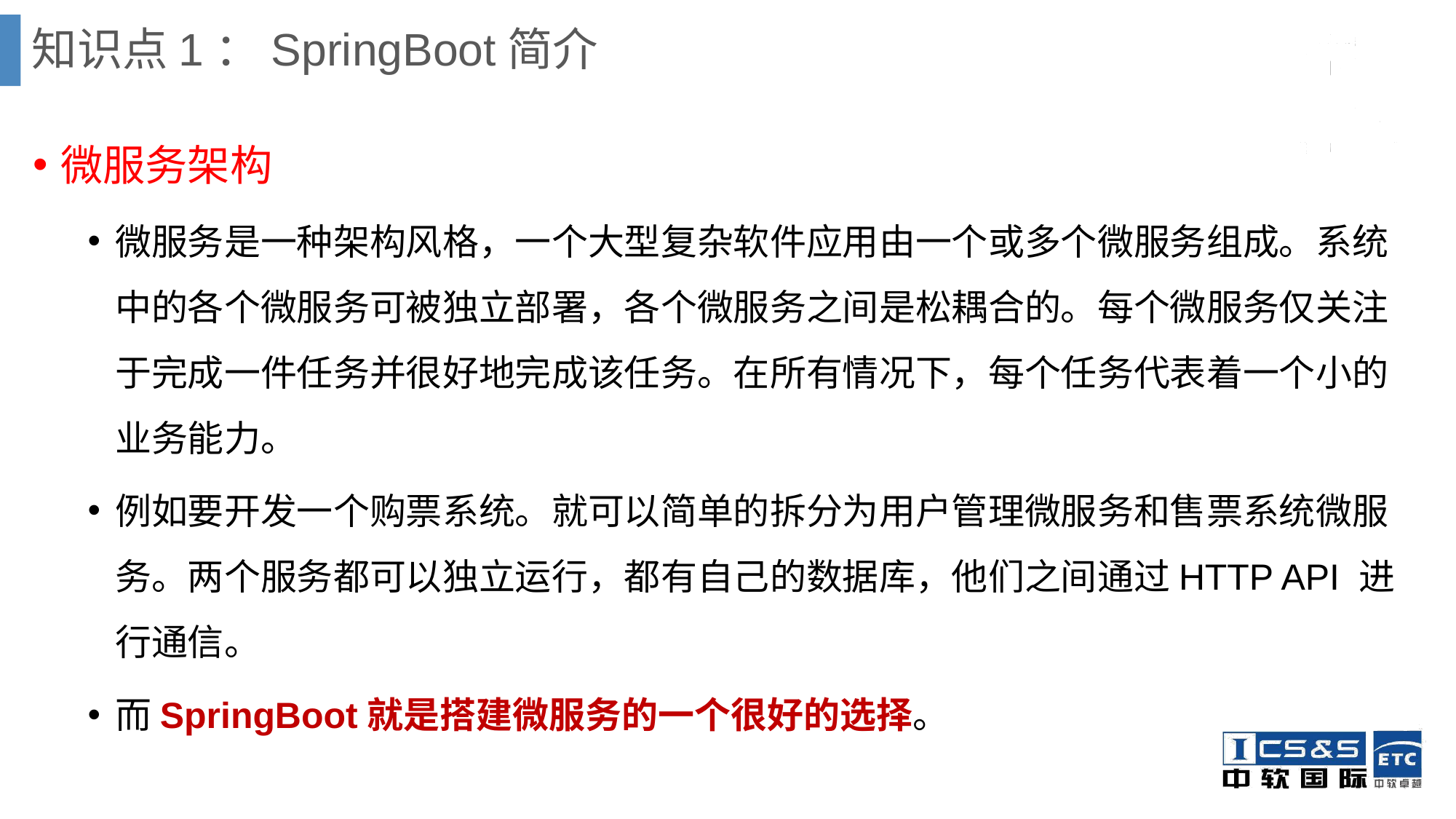

# 知识点1：SpringBoot简介
微服务架构
微服务是一种架构风格，一个大型复杂软件应用由一个或多个微服务组成。系统中的各个微服务可被独立部署，各个微服务之间是松耦合的。每个微服务仅关注于完成一件任务并很好地完成该任务。在所有情况下，每个任务代表着一个小的业务能力。
例如要开发一个购票系统。就可以简单的拆分为用户管理微服务和售票系统微服务。两个服务都可以独立运行，都有自己的数据库，他们之间通过HTTP API 进行通信。
而SpringBoot就是搭建微服务的一个很好的选择。